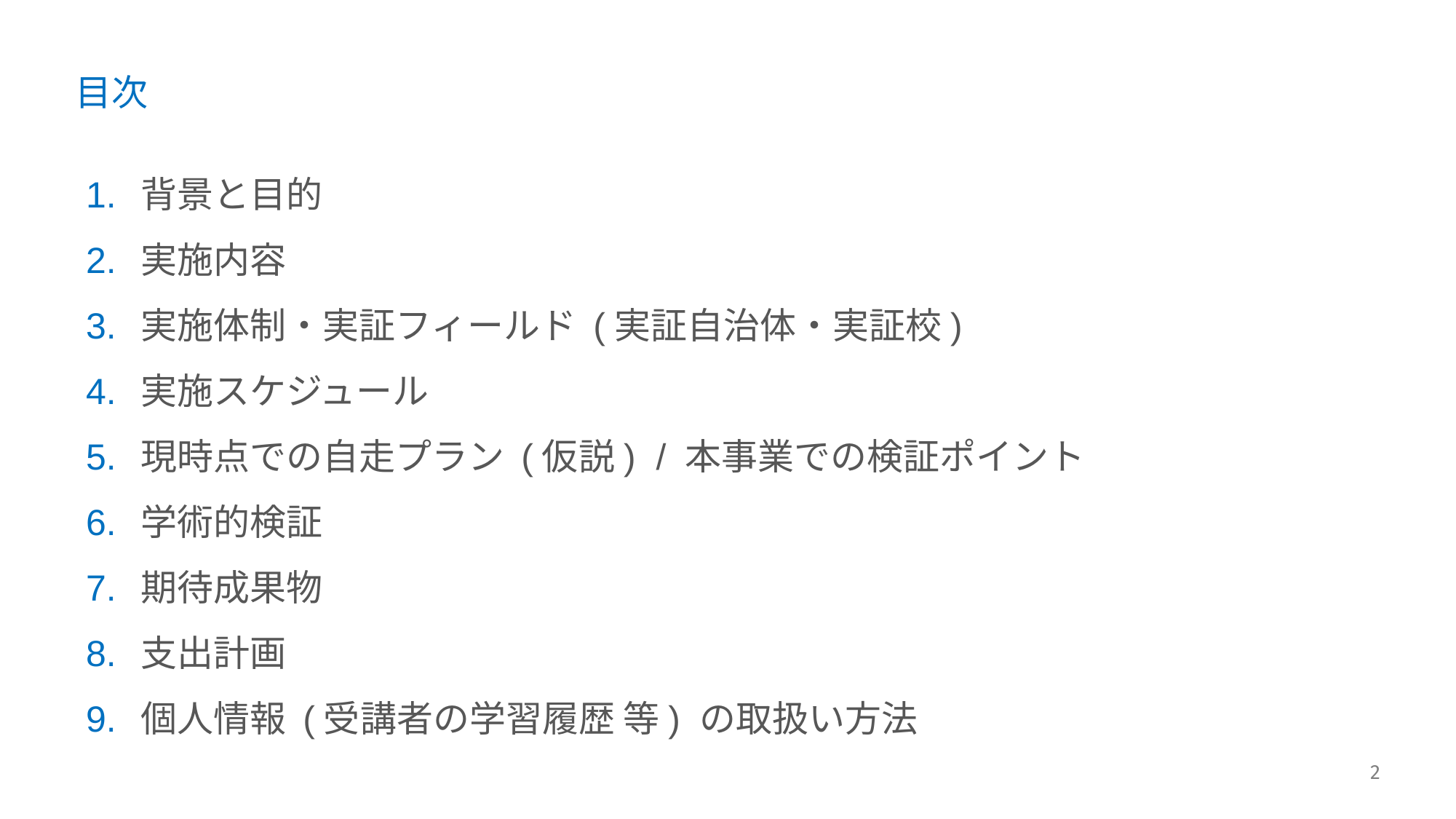

# 目次
背景と目的
実施内容
実施体制・実証フィールド (実証自治体・実証校)
実施スケジュール
現時点での自走プラン (仮説)  / 本事業での検証ポイント
学術的検証
期待成果物
支出計画
個人情報 (受講者の学習履歴 等) の取扱い方法